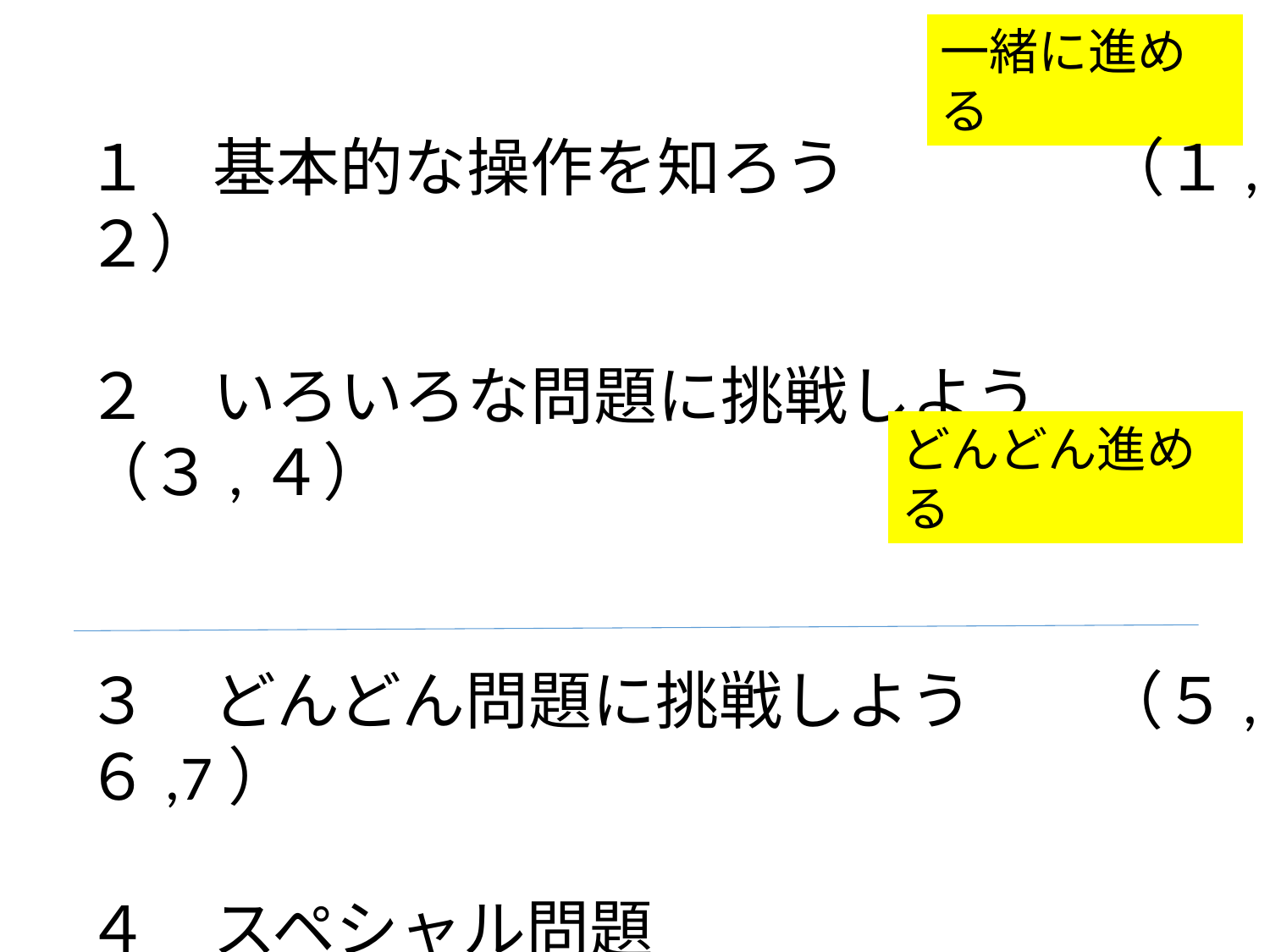

一緒に進める
１　基本的な操作を知ろう　　　　（１,２）

２　いろいろな問題に挑戦しよう　　（３,４）

３　どんどん問題に挑戦しよう　　（５,６,7）

４　スペシャル問題　　　　　　　　　（８）

どんどん進める